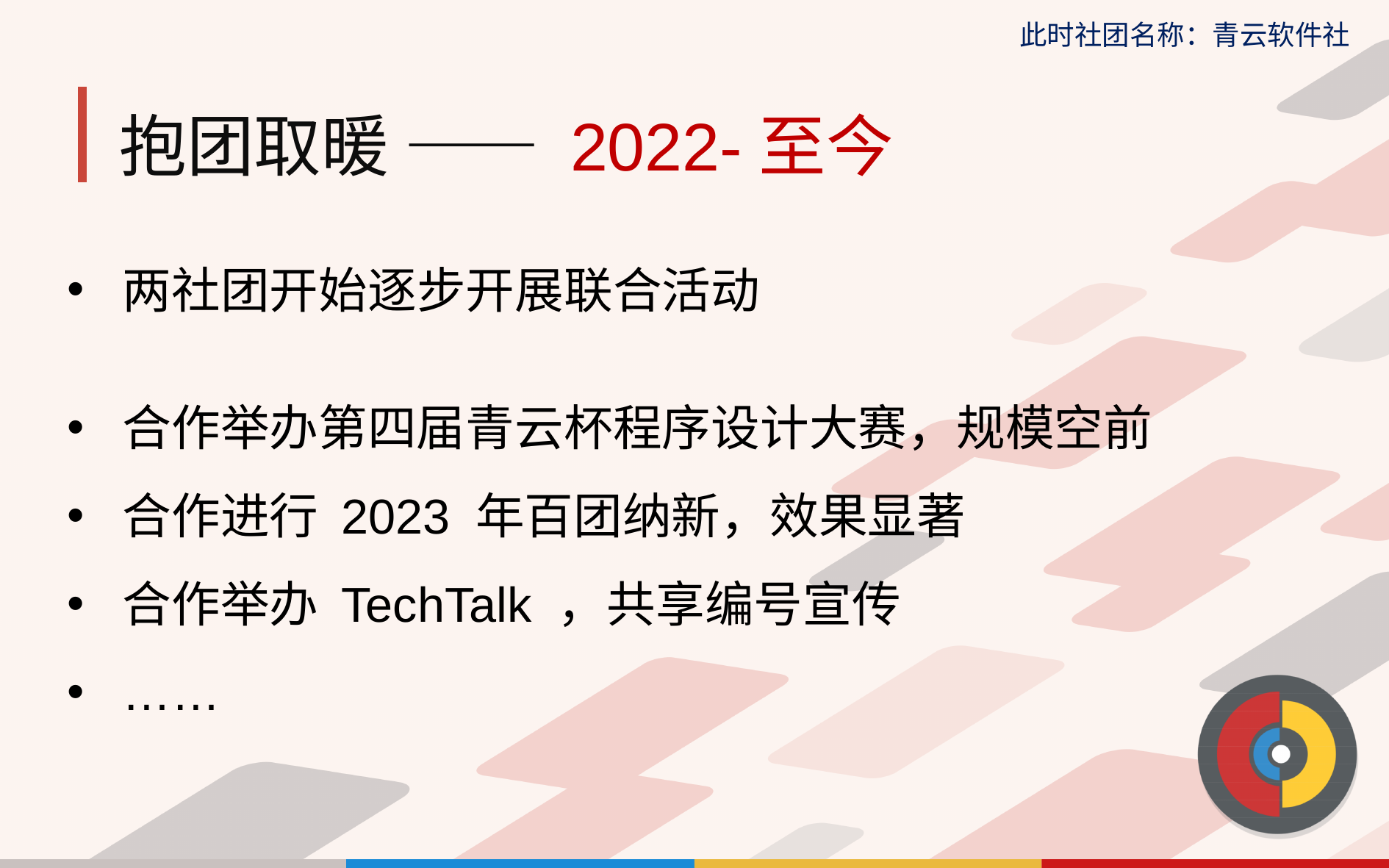

此时社团名称：青云软件社
# 抱团取暖 —— 2022-至今
两社团开始逐步开展联合活动

合作举办第四届青云杯程序设计大赛，规模空前
合作进行 2023 年百团纳新，效果显著
合作举办 TechTalk ，共享编号宣传
……